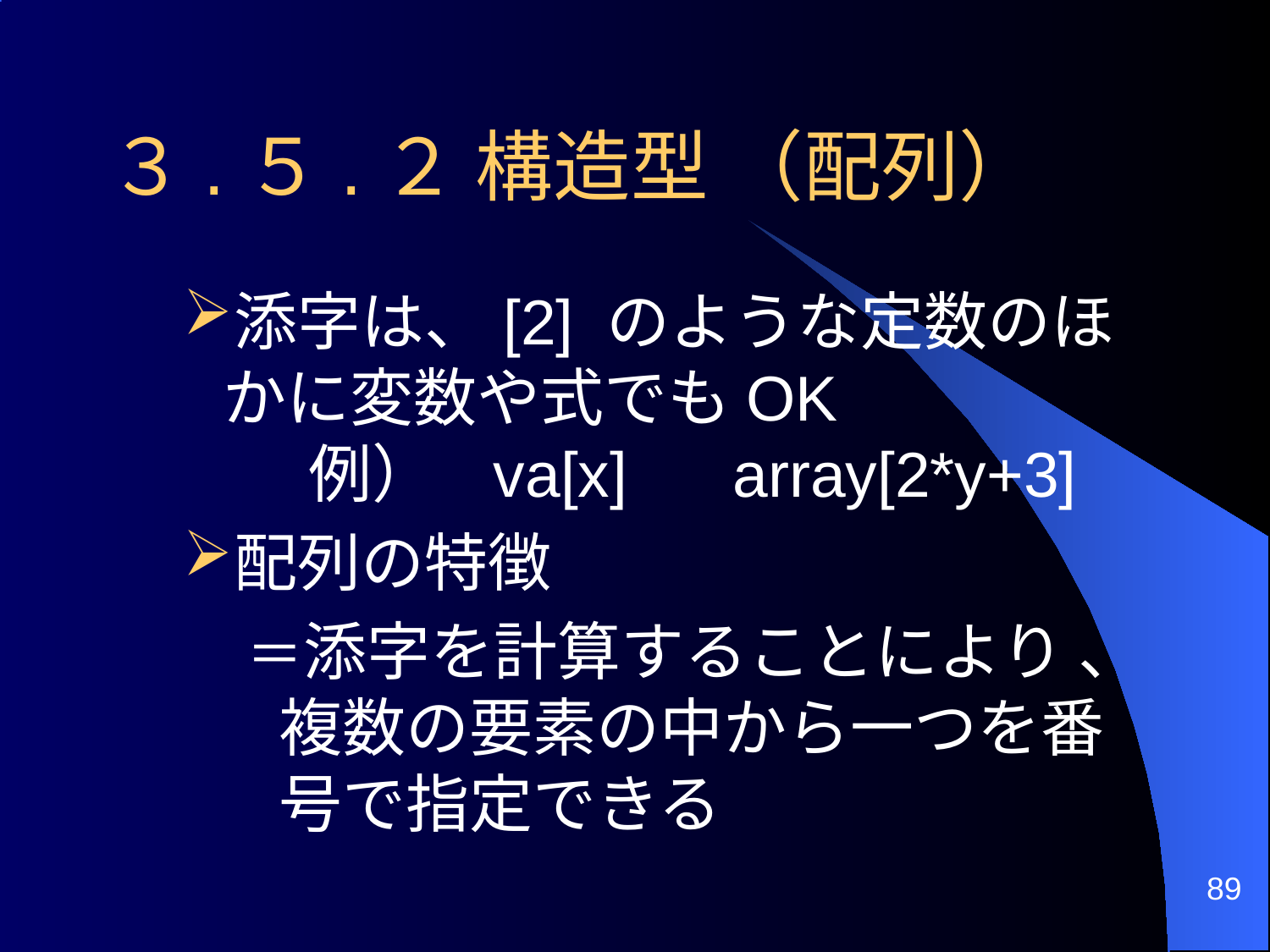

# ３.５.２ 構造型 （配列）
添字は、[2] のような定数のほかに変数や式でもOK
    例）   va[x]      array[2*y+3]
配列の特徴
＝添字を計算することにより 、複数の要素の中から一つを番号で指定できる
89